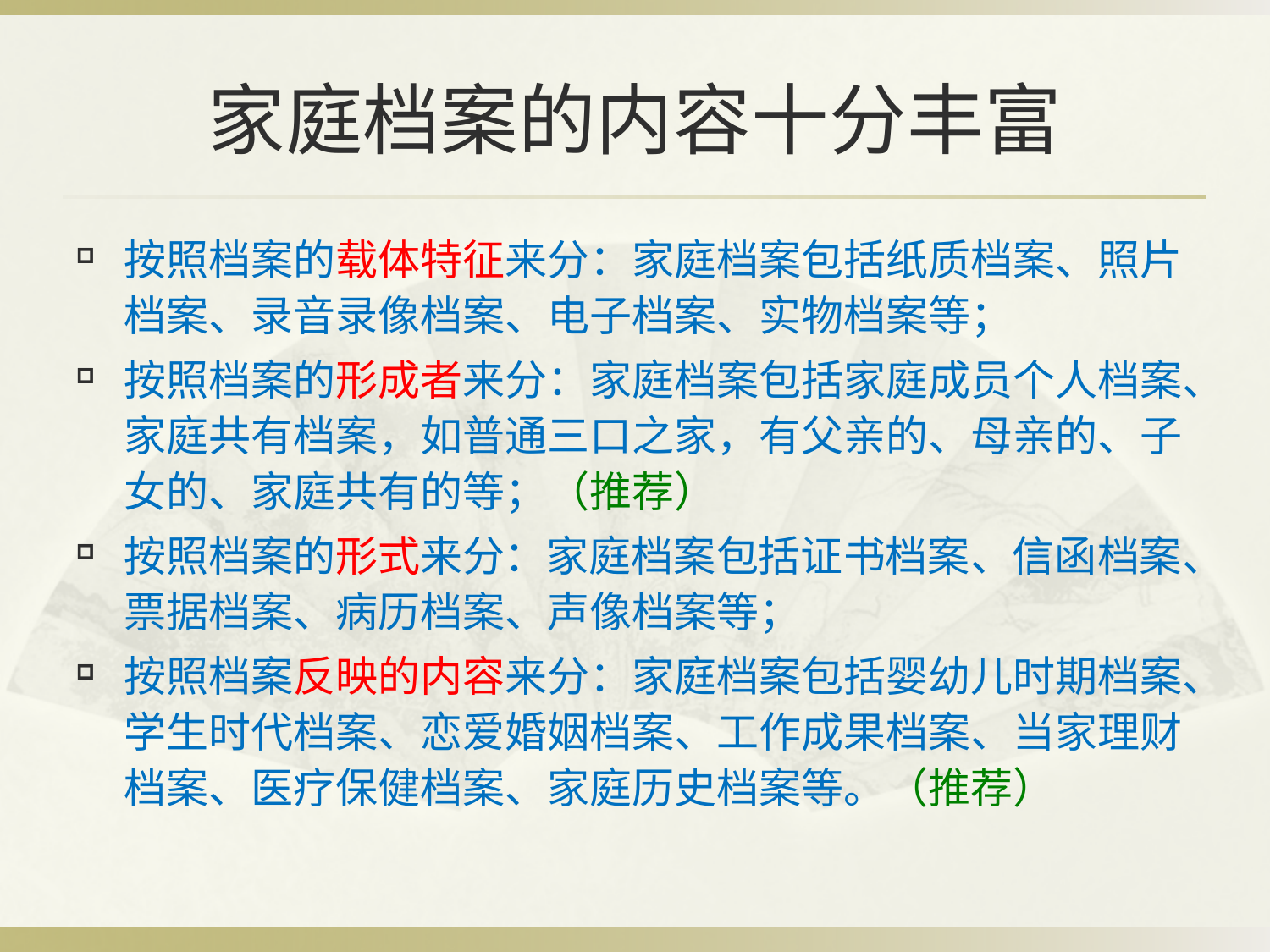

# 家庭档案的内容十分丰富
按照档案的载体特征来分：家庭档案包括纸质档案、照片档案、录音录像档案、电子档案、实物档案等；
按照档案的形成者来分：家庭档案包括家庭成员个人档案、家庭共有档案，如普通三口之家，有父亲的、母亲的、子女的、家庭共有的等；（推荐）
按照档案的形式来分：家庭档案包括证书档案、信函档案、票据档案、病历档案、声像档案等；
按照档案反映的内容来分：家庭档案包括婴幼儿时期档案、学生时代档案、恋爱婚姻档案、工作成果档案、当家理财档案、医疗保健档案、家庭历史档案等。（推荐）
59